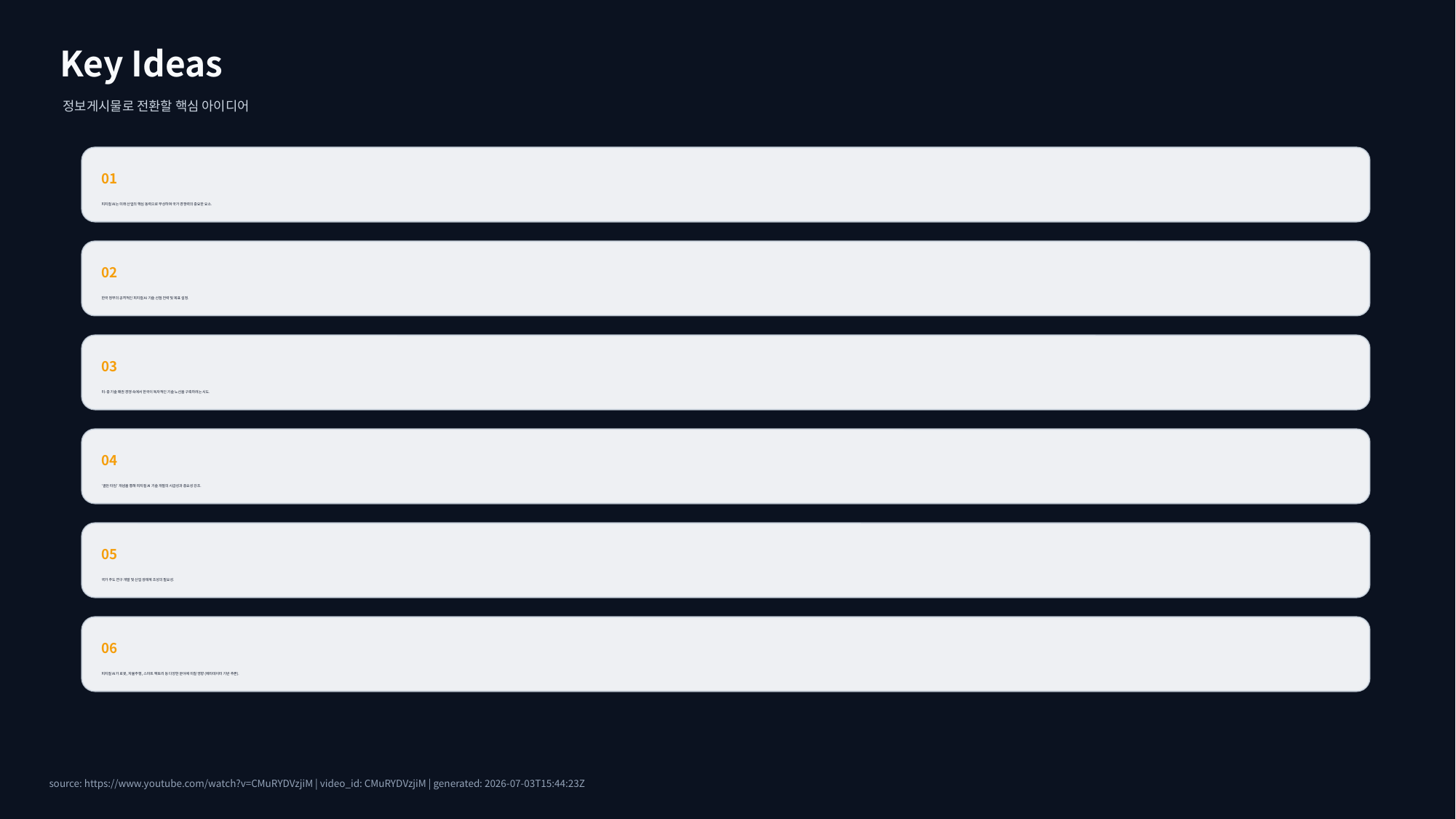

Key Ideas
정보게시물로 전환할 핵심 아이디어

01
피지컬 AI는 미래 산업의 핵심 동력으로 부상하며 국가 경쟁력의 중요한 요소.

02
한국 정부의 공격적인 피지컬 AI 기술 선점 전략 및 목표 설정.

03
미-중 기술 패권 경쟁 속에서 한국이 독자적인 기술 노선을 구축하려는 시도.

04
'골든 타임' 개념을 통해 피지컬 AI 기술 개발의 시급성과 중요성 강조.

05
국가 주도 연구 개발 및 산업 생태계 조성의 필요성.

06
피지컬 AI가 로봇, 자율주행, 스마트 팩토리 등 다양한 분야에 미칠 영향 (메타데이터 기반 추론).
source: https://www.youtube.com/watch?v=CMuRYDVzjiM | video_id: CMuRYDVzjiM | generated: 2026-07-03T15:44:23Z